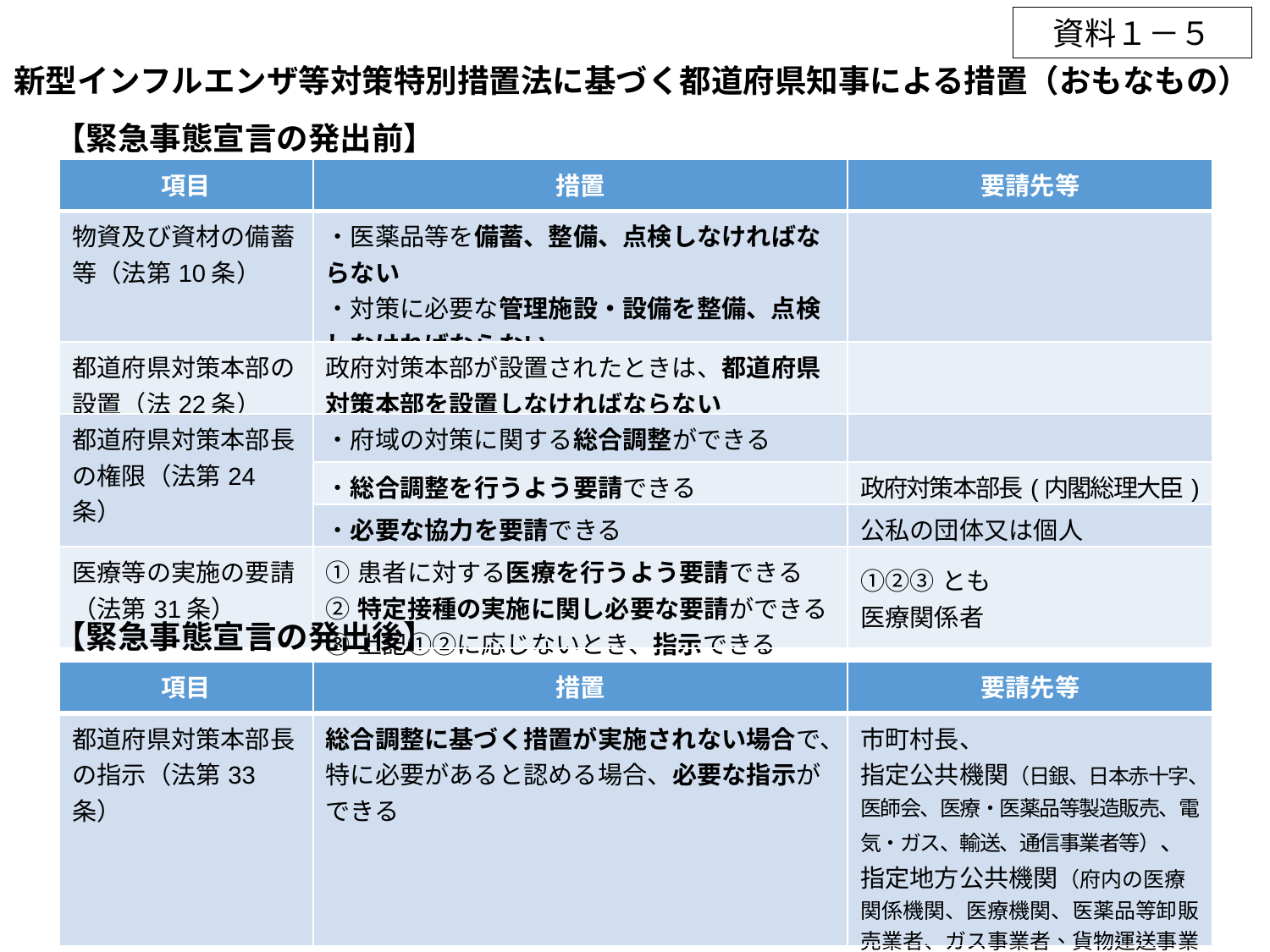

資料１－５
新型インフルエンザ等対策特別措置法に基づく都道府県知事による措置（おもなもの）
【緊急事態宣言の発出前】
| 項目 | 措置 | 要請先等 |
| --- | --- | --- |
| 物資及び資材の備蓄等（法第10条） | ・医薬品等を備蓄、整備、点検しなければならない ・対策に必要な管理施設・設備を整備、点検しなければならない |  |
| 都道府県対策本部の設置（法22条） | 政府対策本部が設置されたときは、都道府県対策本部を設置しなければならない |  |
| 都道府県対策本部長の権限（法第24条） | ・府域の対策に関する総合調整ができる |  |
|  | ・総合調整を行うよう要請できる | 政府対策本部長(内閣総理大臣) |
|  | ・必要な協力を要請できる | 公私の団体又は個人 |
| 医療等の実施の要請（法第31条） | ①患者に対する医療を行うよう要請できる ②特定接種の実施に関し必要な要請ができる ③上記①②に応じないとき、指示できる | ①②③とも 医療関係者 |
【緊急事態宣言の発出後】
| 項目 | 措置 | 要請先等 |
| --- | --- | --- |
| 都道府県対策本部長の指示（法第33条） | 総合調整に基づく措置が実施されない場合で、特に必要があると認める場合、必要な指示ができる | 市町村長、 指定公共機関（日銀、日本赤十字、医師会、医療・医薬品等製造販売、電気・ガス、輸送、通信事業者等）、 指定地方公共機関（府内の医療関係機関、医療機関、医薬品等卸販売業者、ガス事業者、貨物運送事業者等） |